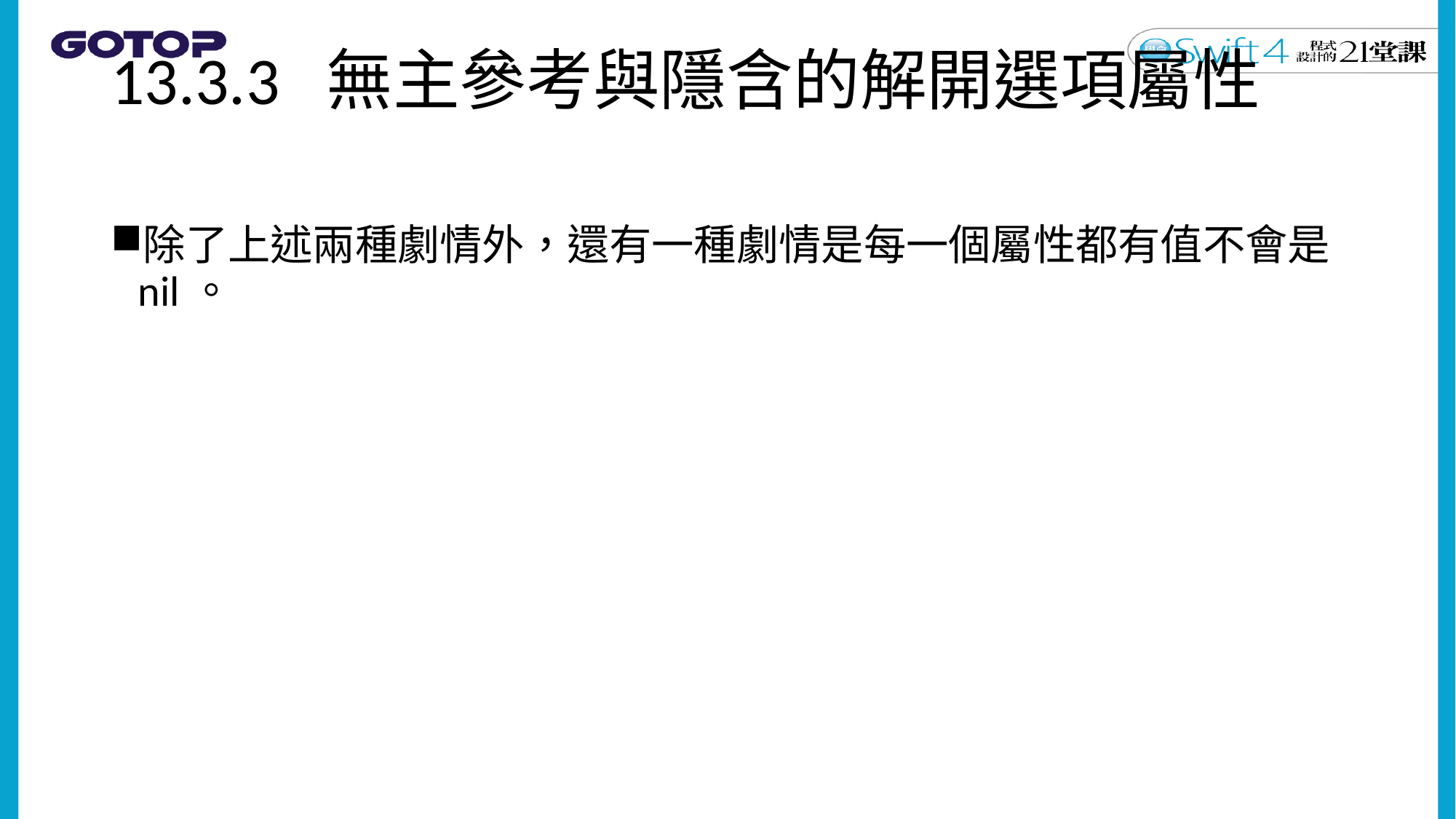

# 13.3.3  無主參考與隱含的解開選項屬性
除了上述兩種劇情外，還有一種劇情是每一個屬性都有值不會是nil。